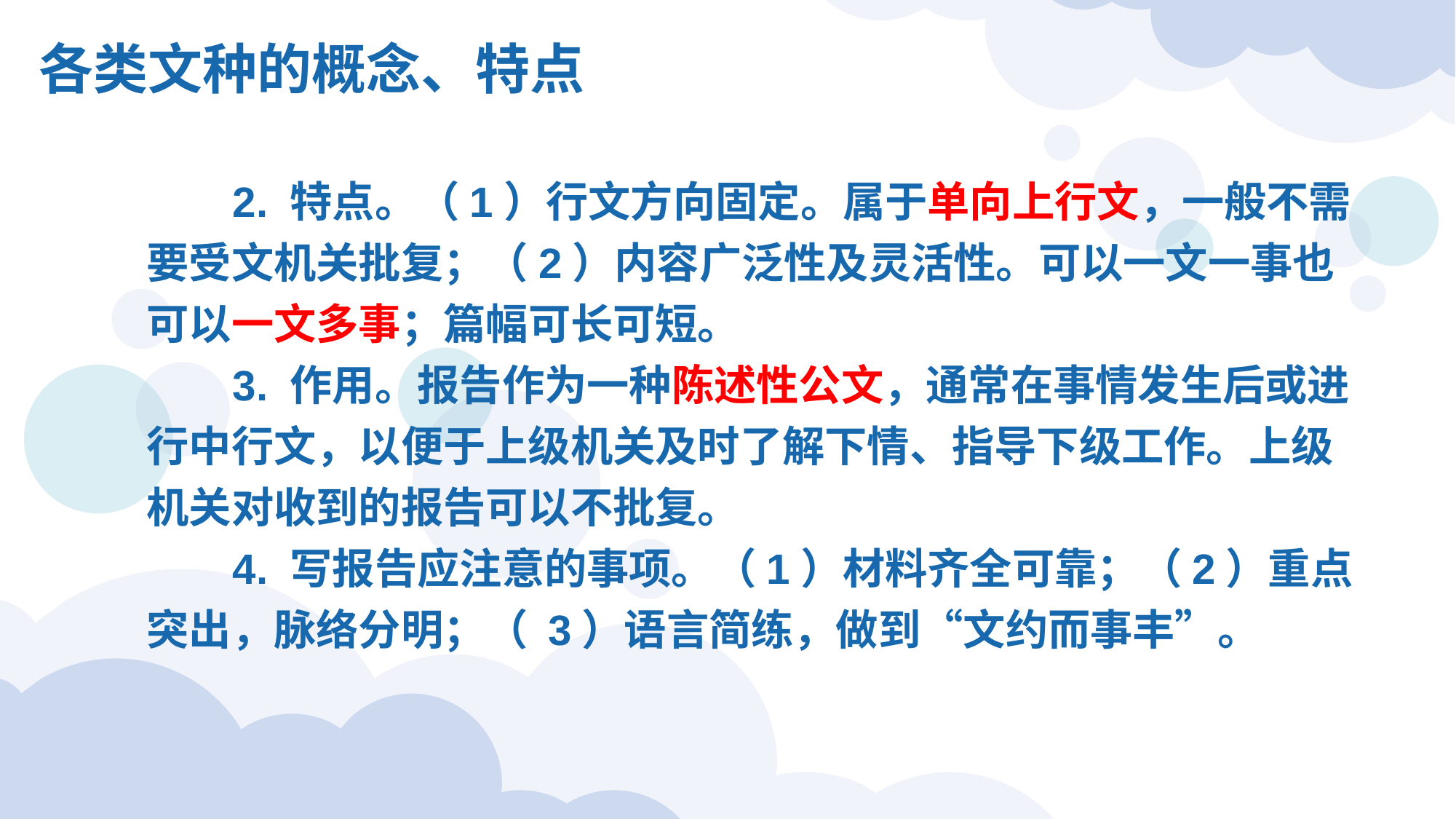

各类文种的概念、特点
2. 特点。（1）行文方向固定。属于单向上行文，一般不需要受文机关批复；（2）内容广泛性及灵活性。可以一文一事也可以一文多事；篇幅可长可短。
3. 作用。报告作为一种陈述性公文，通常在事情发生后或进行中行文，以便于上级机关及时了解下情、指导下级工作。上级机关对收到的报告可以不批复。
4. 写报告应注意的事项。（1）材料齐全可靠；（2）重点突出，脉络分明；（ 3）语言简练，做到“文约而事丰”。